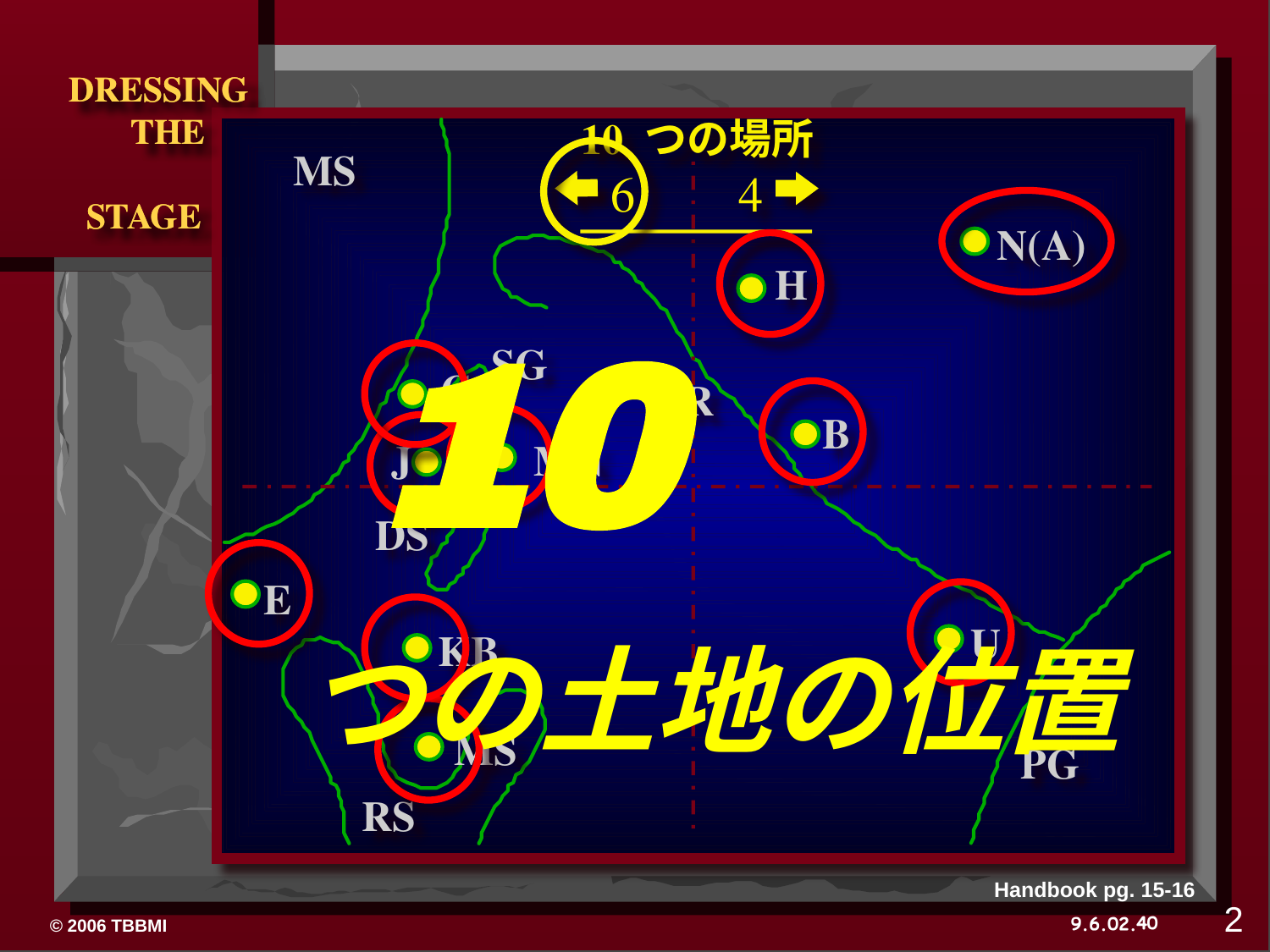

DRESSING
        THE
   STAGE
10 つの場所

MS

6
4

N(A)

H

10
つの土地の位置
SG

C

ER

B

J
MN

DS

E

U
KB

MS
PG

RS

Handbook pg. 15-16
2
40